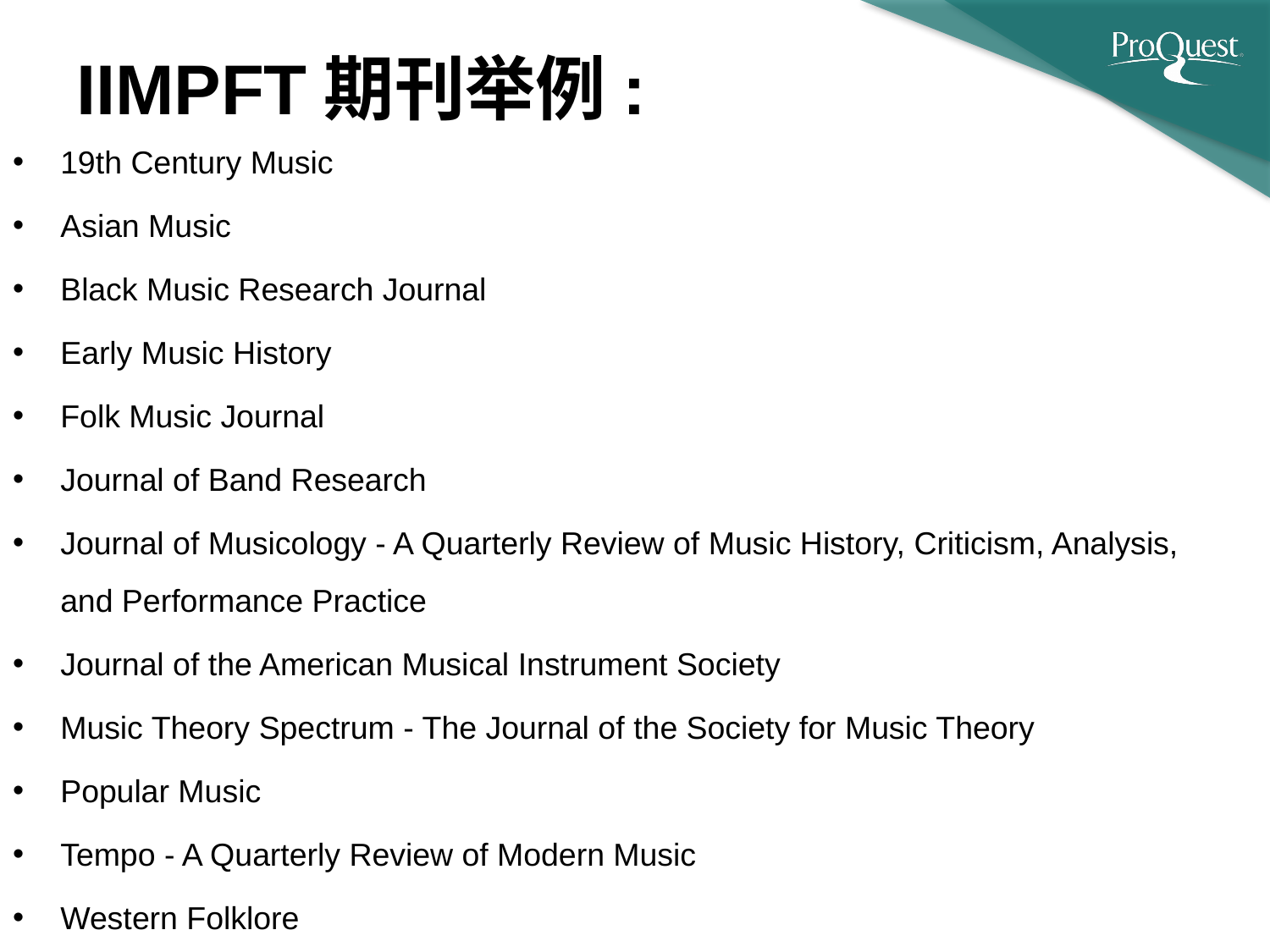

# IIMPFT期刊举例:
19th Century Music
Asian Music
Black Music Research Journal
Early Music History
Folk Music Journal
Journal of Band Research
Journal of Musicology - A Quarterly Review of Music History, Criticism, Analysis, and Performance Practice
Journal of the American Musical Instrument Society
Music Theory Spectrum - The Journal of the Society for Music Theory
Popular Music
Tempo - A Quarterly Review of Modern Music
Western Folklore